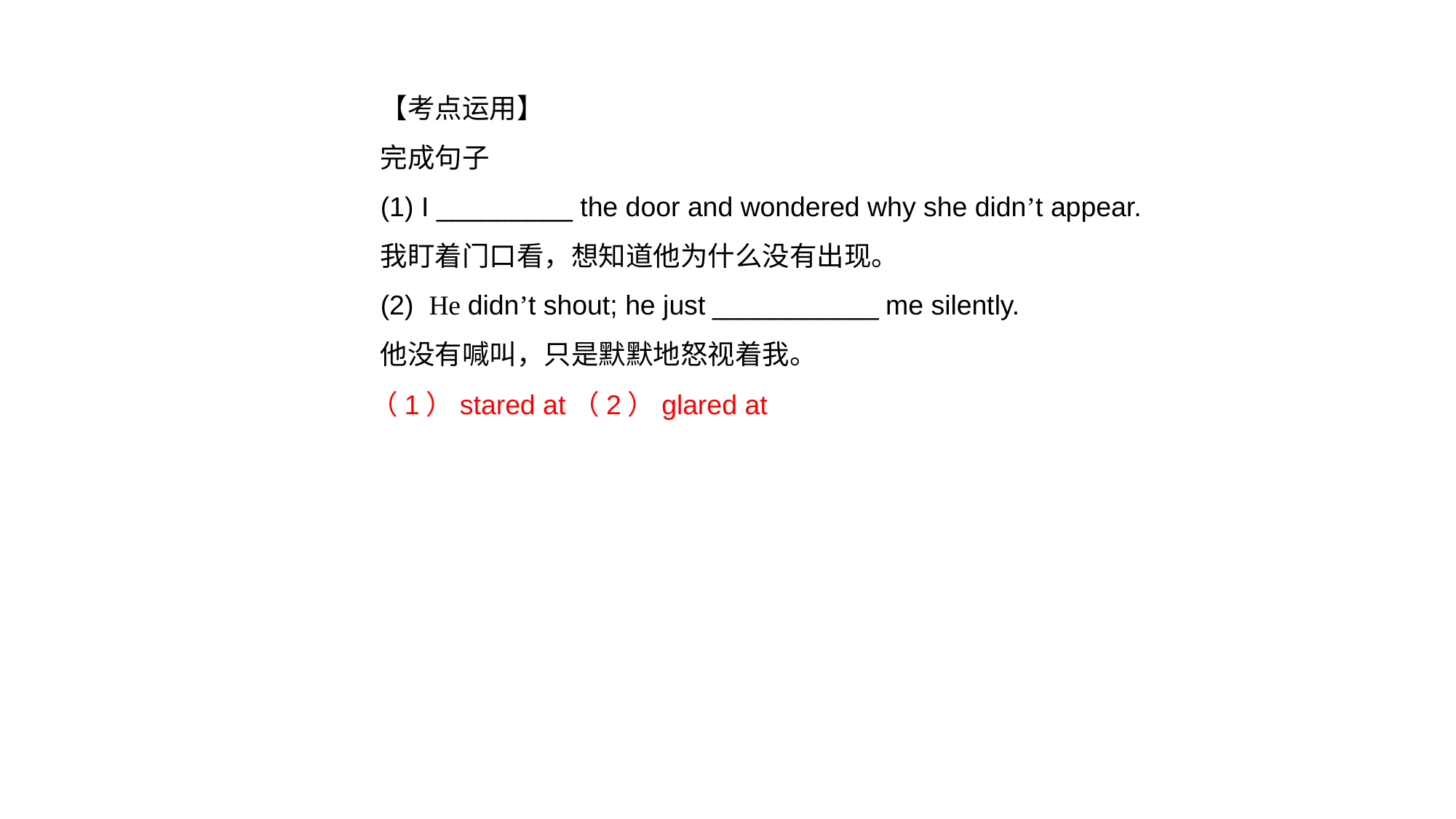

【考点运用】
完成句子
I _________ the door and wondered why she didn’t appear.
我盯着门口看，想知道他为什么没有出现。
 He didn’t shout; he just ___________ me silently.
他没有喊叫，只是默默地怒视着我。
（1）stared at（2）glared at